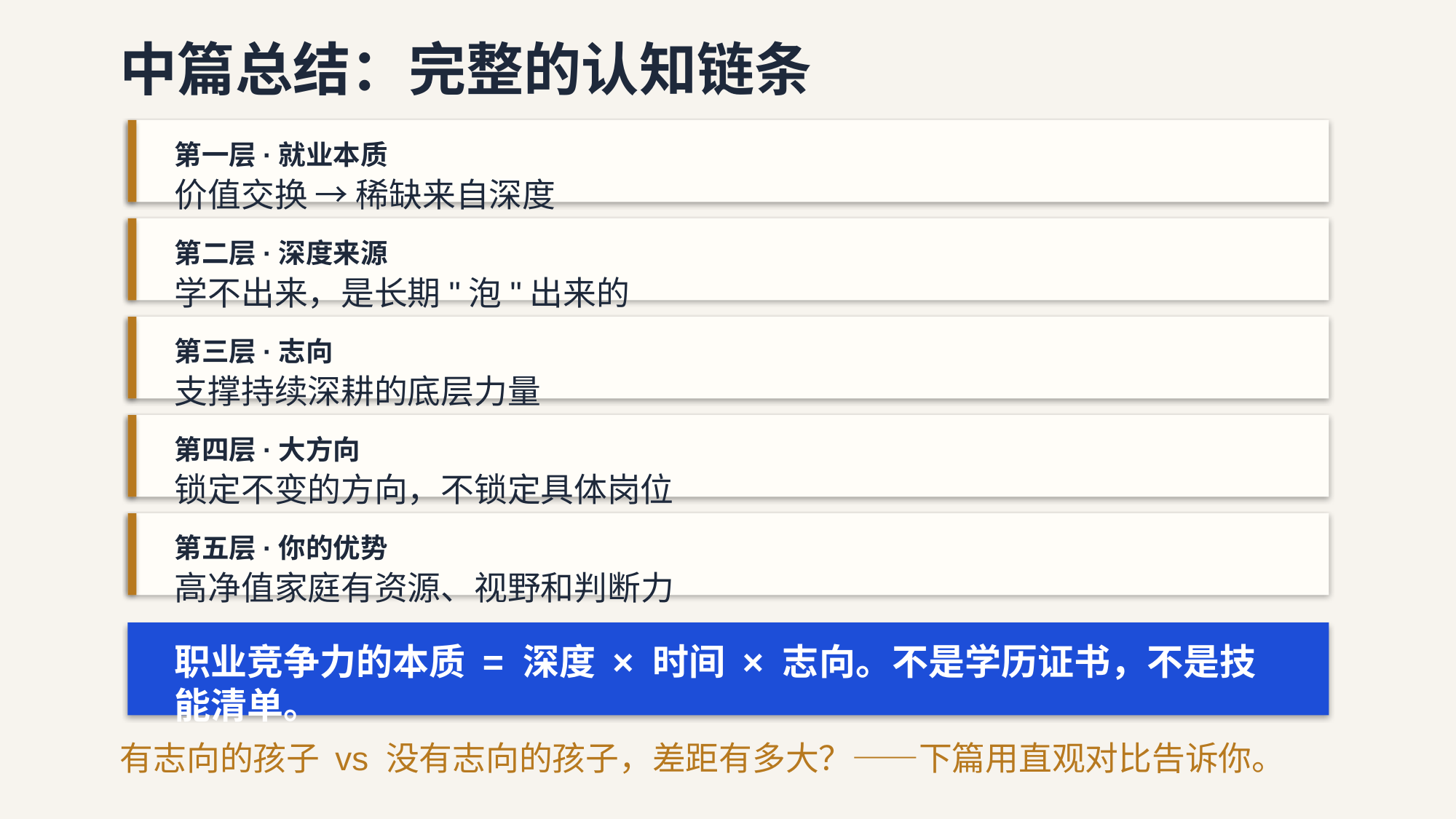

中篇总结：完整的认知链条

第一层·就业本质
价值交换 → 稀缺来自深度

第二层·深度来源
学不出来，是长期"泡"出来的

第三层·志向
支撑持续深耕的底层力量

第四层·大方向
锁定不变的方向，不锁定具体岗位

第五层·你的优势
高净值家庭有资源、视野和判断力

职业竞争力的本质 = 深度 × 时间 × 志向。不是学历证书，不是技能清单。
有志向的孩子 vs 没有志向的孩子，差距有多大？——下篇用直观对比告诉你。